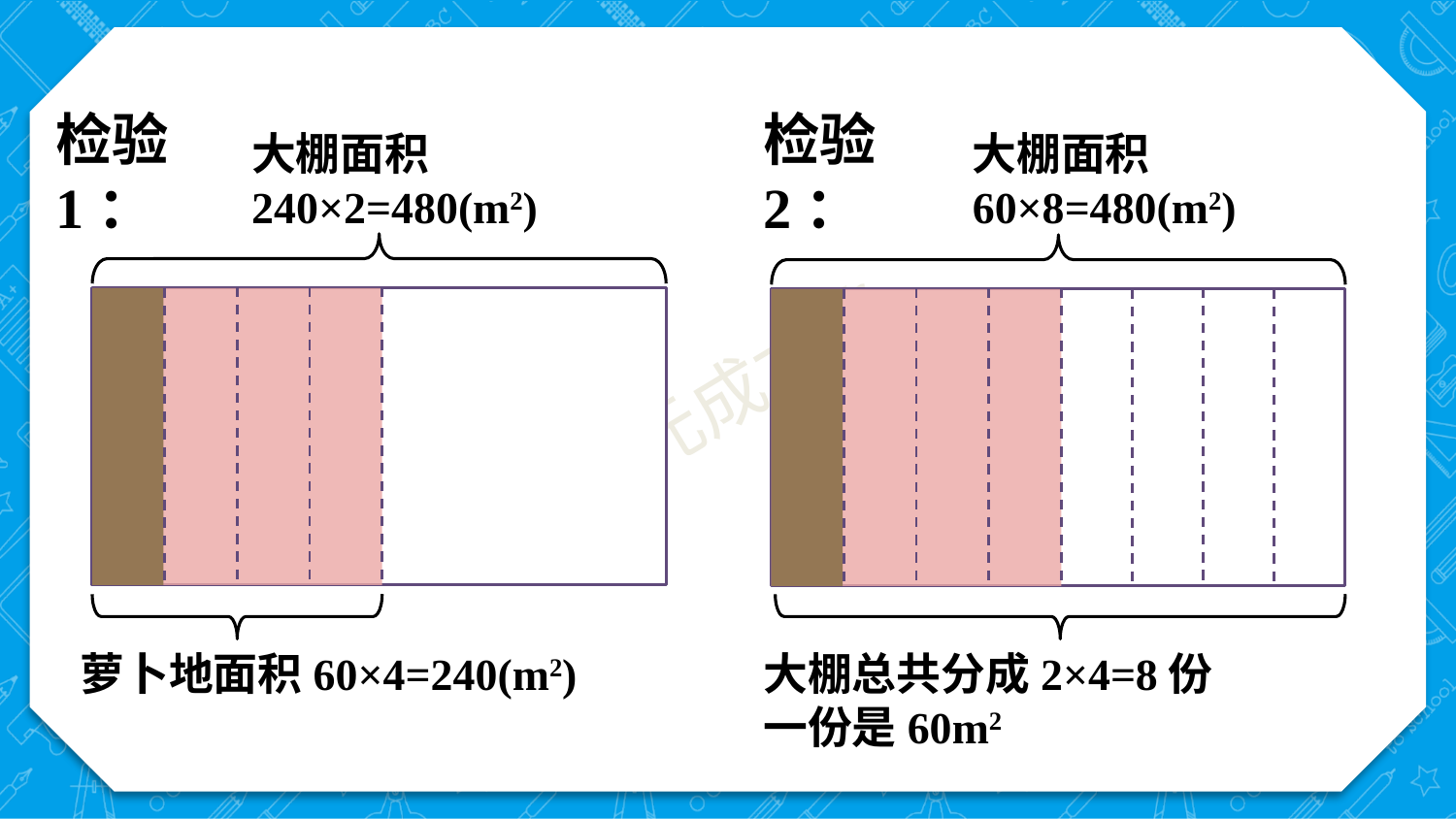

检验1：
检验2：

大棚面积240×2=480(m2)

大棚面积60×8=480(m2)

大棚总共分成2×4=8份
一份是60m2

萝卜地面积60×4=240(m2)